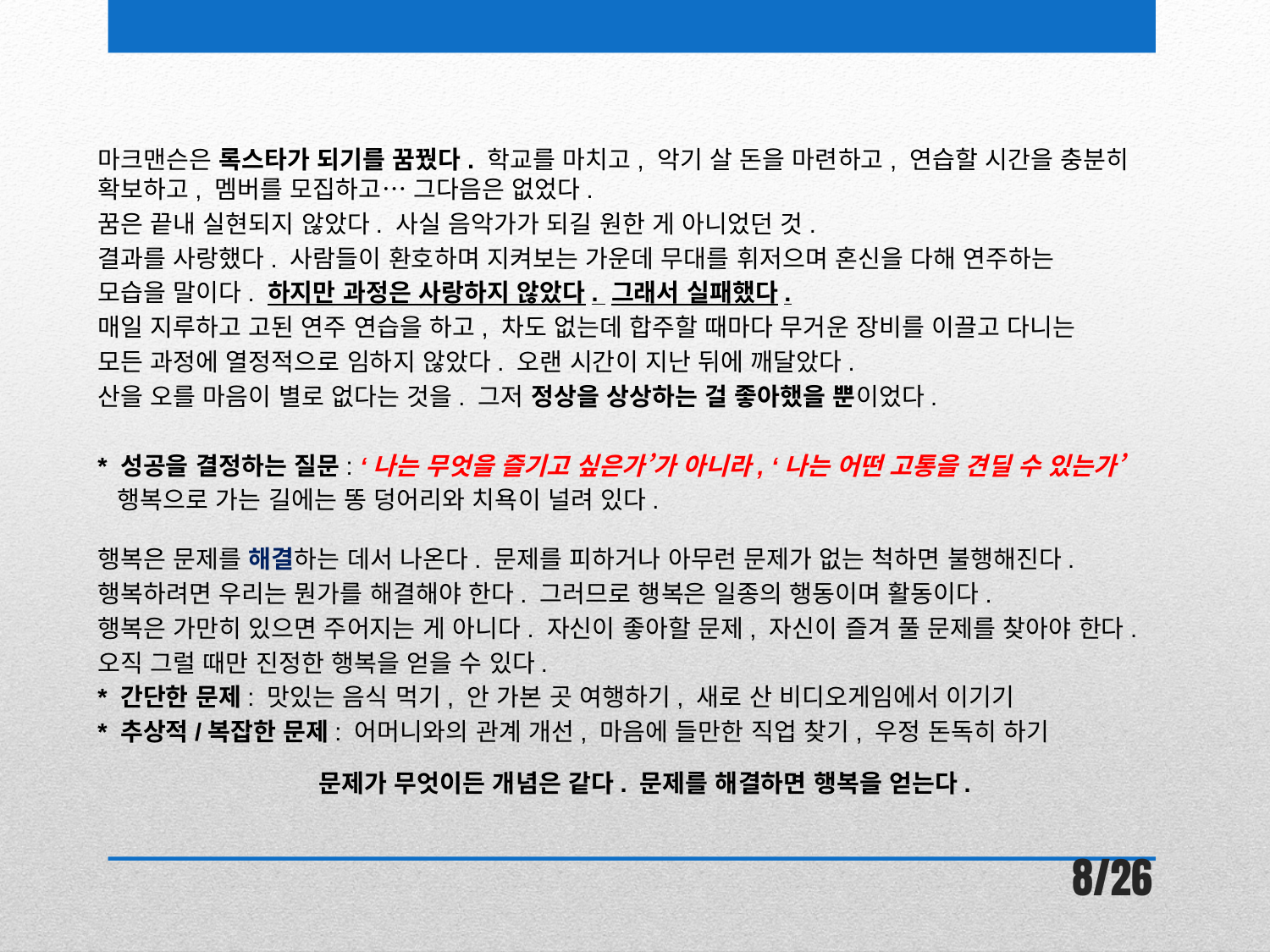

마크맨슨은 록스타가 되기를 꿈꿨다. 학교를 마치고, 악기 살 돈을 마련하고, 연습할 시간을 충분히 확보하고, 멤버를 모집하고… 그다음은 없었다.
꿈은 끝내 실현되지 않았다. 사실 음악가가 되길 원한 게 아니었던 것.
결과를 사랑했다. 사람들이 환호하며 지켜보는 가운데 무대를 휘저으며 혼신을 다해 연주하는
모습을 말이다. 하지만 과정은 사랑하지 않았다. 그래서 실패했다.
매일 지루하고 고된 연주 연습을 하고, 차도 없는데 합주할 때마다 무거운 장비를 이끌고 다니는
모든 과정에 열정적으로 임하지 않았다. 오랜 시간이 지난 뒤에 깨달았다.
산을 오를 마음이 별로 없다는 것을. 그저 정상을 상상하는 걸 좋아했을 뿐이었다.

* 성공을 결정하는 질문: ‘나는 무엇을 즐기고 싶은가’가 아니라, ‘나는 어떤 고통을 견딜 수 있는가’
  행복으로 가는 길에는 똥 덩어리와 치욕이 널려 있다.

행복은 문제를 해결하는 데서 나온다. 문제를 피하거나 아무런 문제가 없는 척하면 불행해진다.
행복하려면 우리는 뭔가를 해결해야 한다. 그러므로 행복은 일종의 행동이며 활동이다.
행복은 가만히 있으면 주어지는 게 아니다. 자신이 좋아할 문제, 자신이 즐겨 풀 문제를 찾아야 한다.
오직 그럴 때만 진정한 행복을 얻을 수 있다.
* 간단한 문제: 맛있는 음식 먹기, 안 가본 곳 여행하기, 새로 산 비디오게임에서 이기기
* 추상적/복잡한 문제: 어머니와의 관계 개선, 마음에 들만한 직업 찾기, 우정 돈독히 하기

문제가 무엇이든 개념은 같다. 문제를 해결하면 행복을 얻는다.
8/26